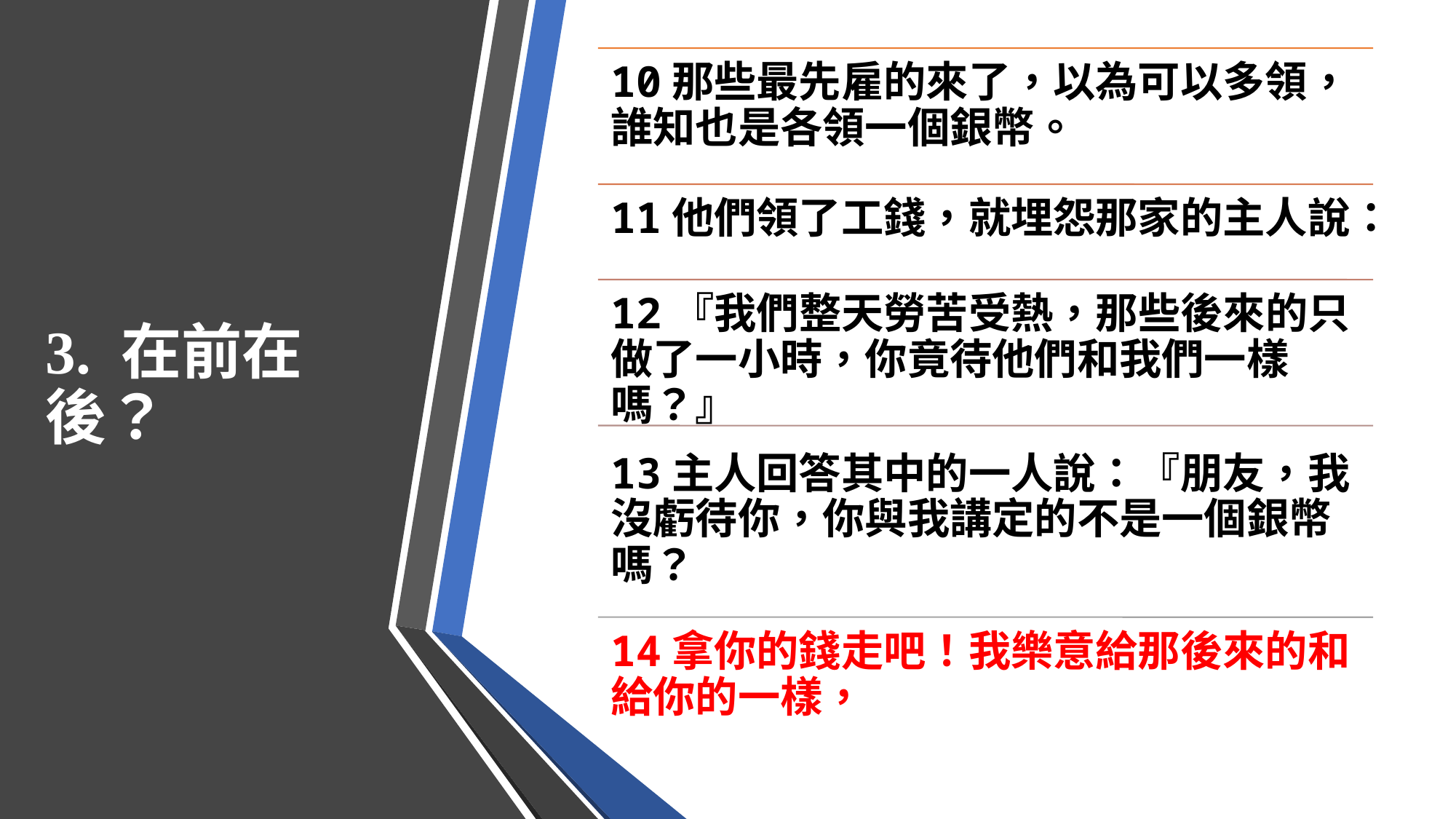

10那些最先雇的來了，以為可以多領，誰知也是各領一個銀幣。
11他們領了工錢，就埋怨那家的主人說：
12『我們整天勞苦受熱，那些後來的只做了一小時，你竟待他們和我們一樣嗎？』
13主人回答其中的一人說：『朋友，我沒虧待你，你與我講定的不是一個銀幣嗎？
14拿你的錢走吧！我樂意給那後來的和給你的一樣，
3. 在前在後？